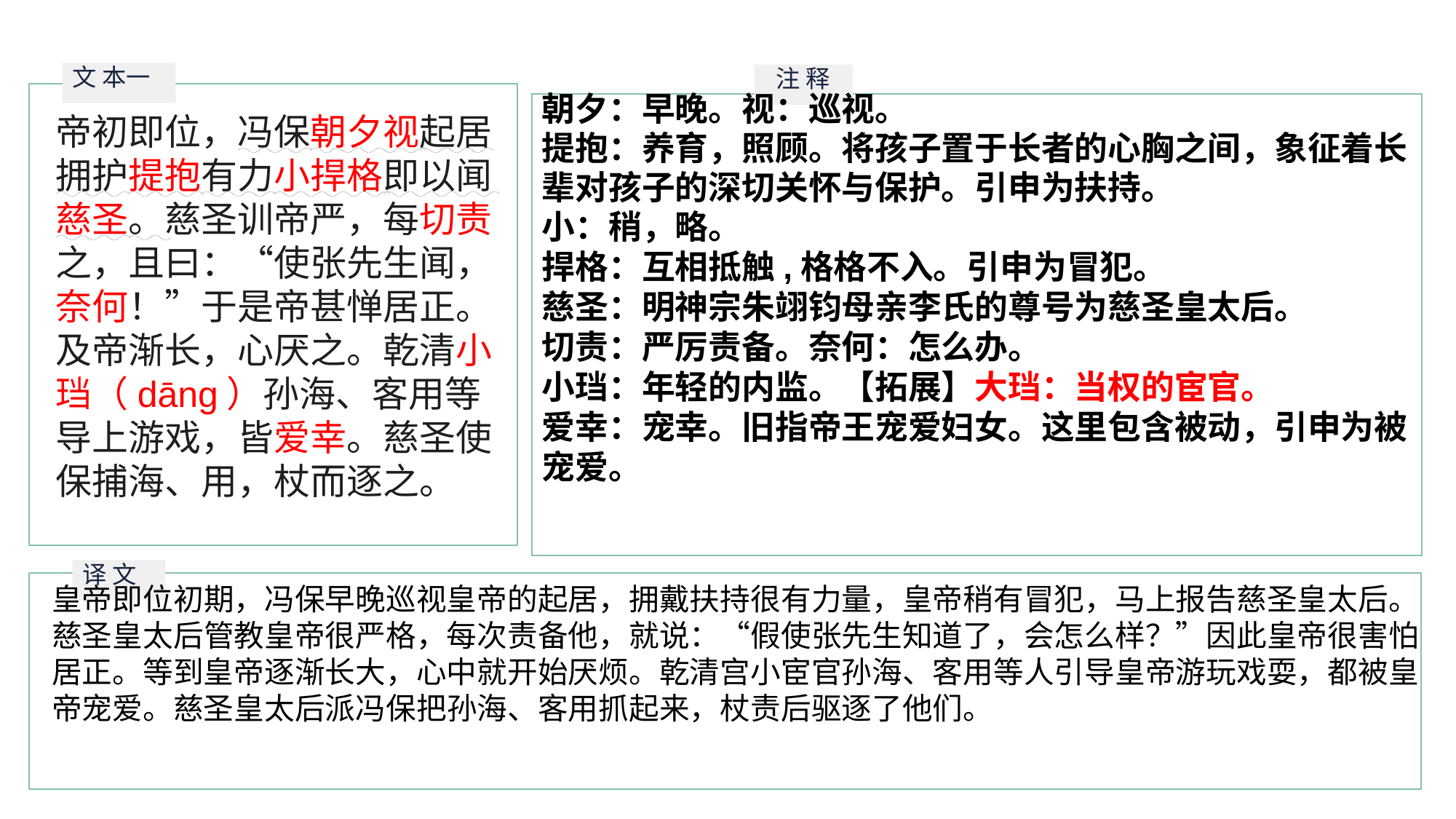

文言文阅读
文 本一

注 释

朝夕：早晚。视：巡视。
提抱：养育，照顾。将孩子置于长者的心胸之间，象征着长辈对孩子的深切关怀与保护。引申为扶持。
小：稍，略。
捍格：互相抵触,格格不入。引申为冒犯。
慈圣：明神宗朱翊钧母亲李氏的尊号为慈圣皇太后。
切责：严厉责备。奈何：怎么办。
小珰：年轻的内监。【拓展】大珰：当权的宦官。
爱幸：宠幸。旧指帝王宠爱妇女。这里包含被动，引申为被宠爱。

帝初即位，冯保朝夕视起居拥护提抱有力小捍格即以闻慈圣。慈圣训帝严，每切责之，且曰：“使张先生闻，奈何！”于是帝甚惮居正。及帝渐长，心厌之。乾清小珰（dāng）孙海、客用等导上游戏，皆爱幸。慈圣使保捕海、用，杖而逐之。
译 文

皇帝即位初期，冯保早晚巡视皇帝的起居，拥戴扶持很有力量，皇帝稍有冒犯，马上报告慈圣皇太后。慈圣皇太后管教皇帝很严格，每次责备他，就说：“假使张先生知道了，会怎么样？”因此皇帝很害怕居正。等到皇帝逐渐长大，心中就开始厌烦。乾清宫小宦官孙海、客用等人引导皇帝游玩戏耍，都被皇帝宠爱。慈圣皇太后派冯保把孙海、客用抓起来，杖责后驱逐了他们。